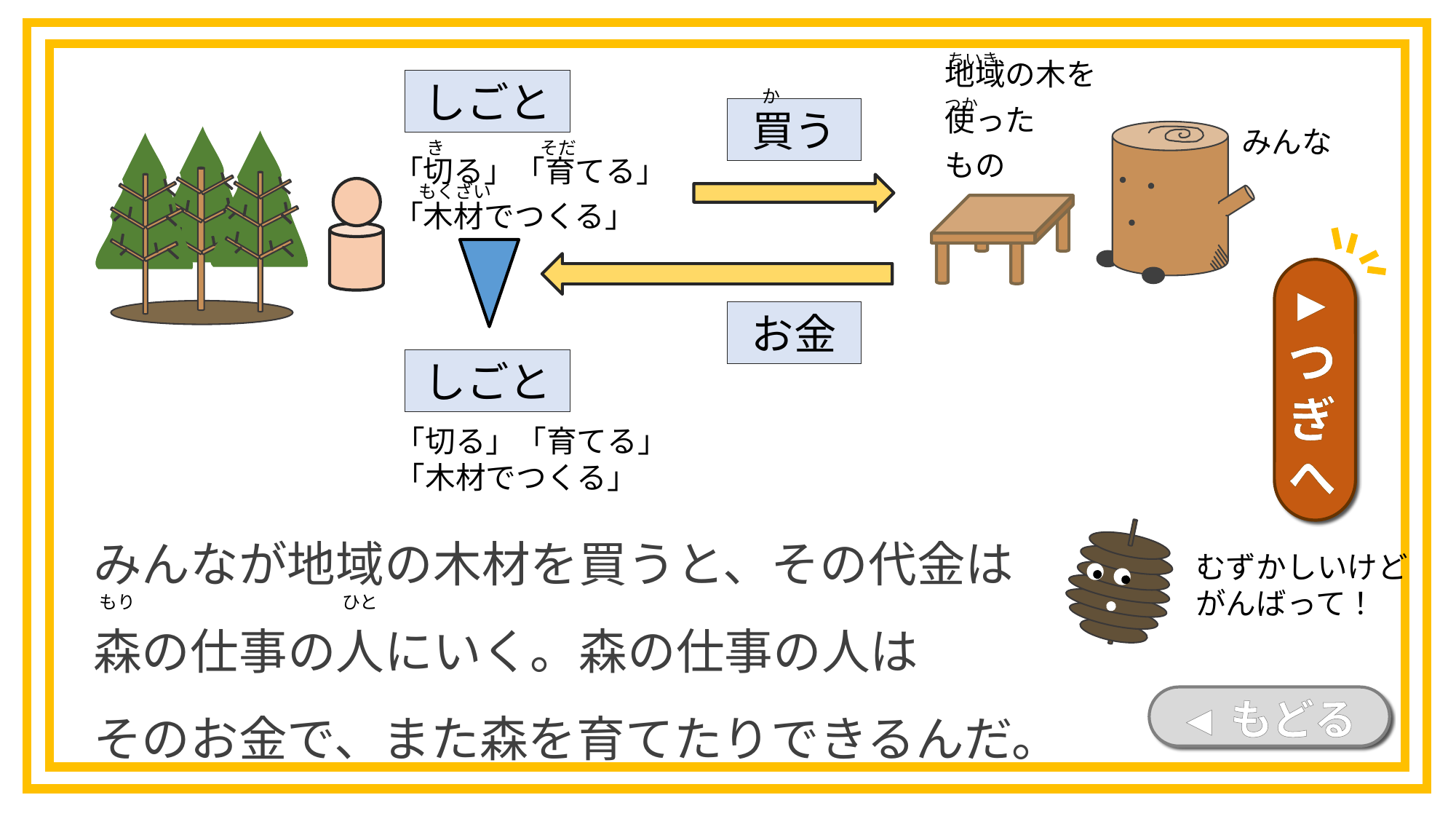

ちいき
地域の木を
使った
もの
しごと
か
つか
買う
買う
みんな

き
そだ
「切る」「育てる」
「木材でつくる」

もくざい

►つぎへ

お金

しごと
「切る」「育てる」
「木材でつくる」
みんなが地域の木材を買うと、その代金は
森の仕事の人にいく。森の仕事の人は
そのお金で、また森を育てたりできるんだ。

むずかしいけど
がんばって！
もり
ひと
◄もどる